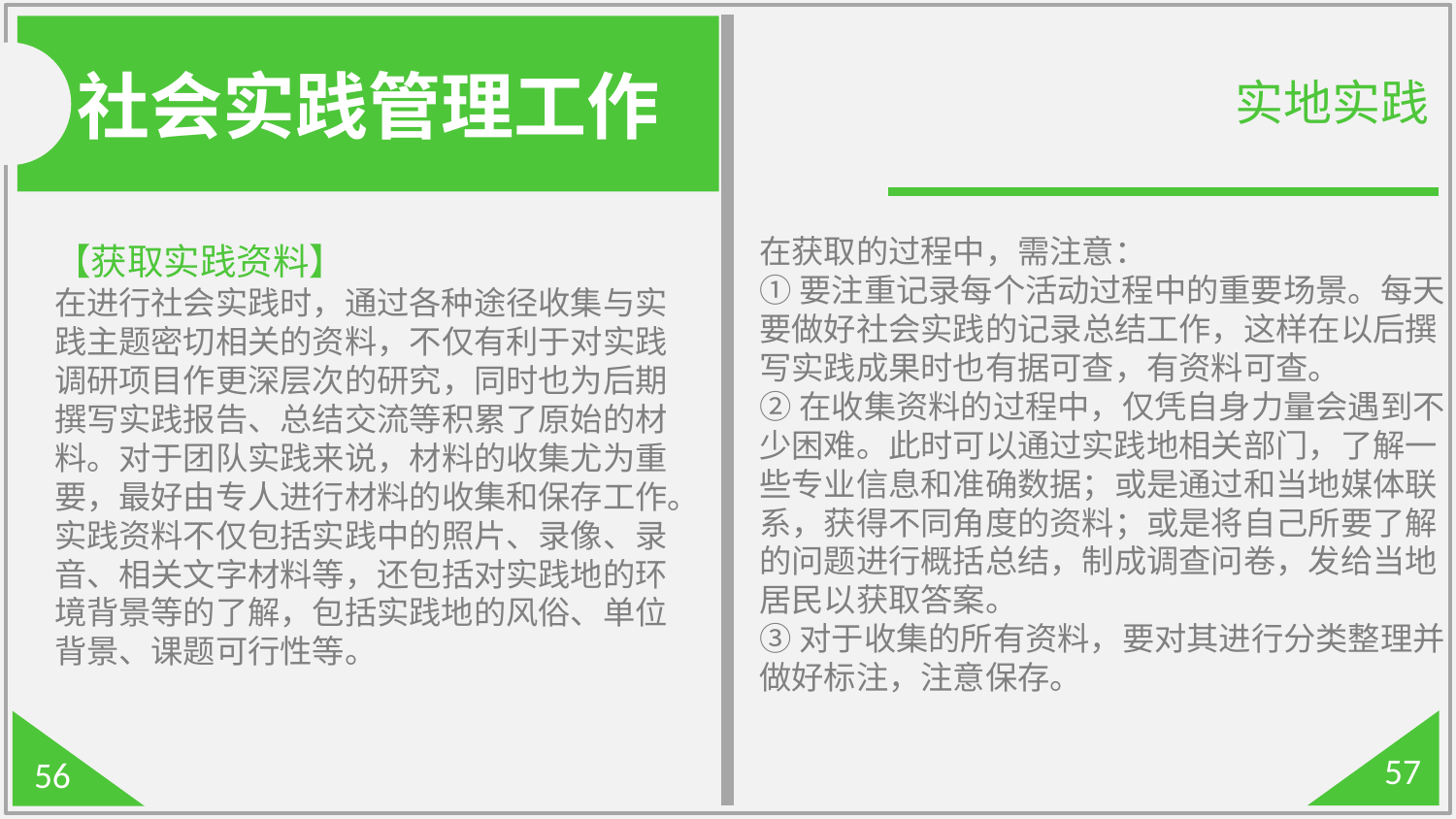

社会实践管理工作

实地实践

在获取的过程中，需注意：
①要注重记录每个活动过程中的重要场景。每天要做好社会实践的记录总结工作，这样在以后撰写实践成果时也有据可查，有资料可查。
②在收集资料的过程中，仅凭自身力量会遇到不少困难。此时可以通过实践地相关部门，了解一些专业信息和准确数据；或是通过和当地媒体联系，获得不同角度的资料；或是将自己所要了解的问题进行概括总结，制成调查问卷，发给当地居民以获取答案。
③对于收集的所有资料，要对其进行分类整理并做好标注，注意保存。
【获取实践资料】
在进行社会实践时，通过各种途径收集与实践主题密切相关的资料，不仅有利于对实践调研项目作更深层次的研究，同时也为后期撰写实践报告、总结交流等积累了原始的材料。对于团队实践来说，材料的收集尤为重要，最好由专人进行材料的收集和保存工作。
实践资料不仅包括实践中的照片、录像、录音、相关文字材料等，还包括对实践地的环境背景等的了解，包括实践地的风俗、单位背景、课题可行性等。

57
56